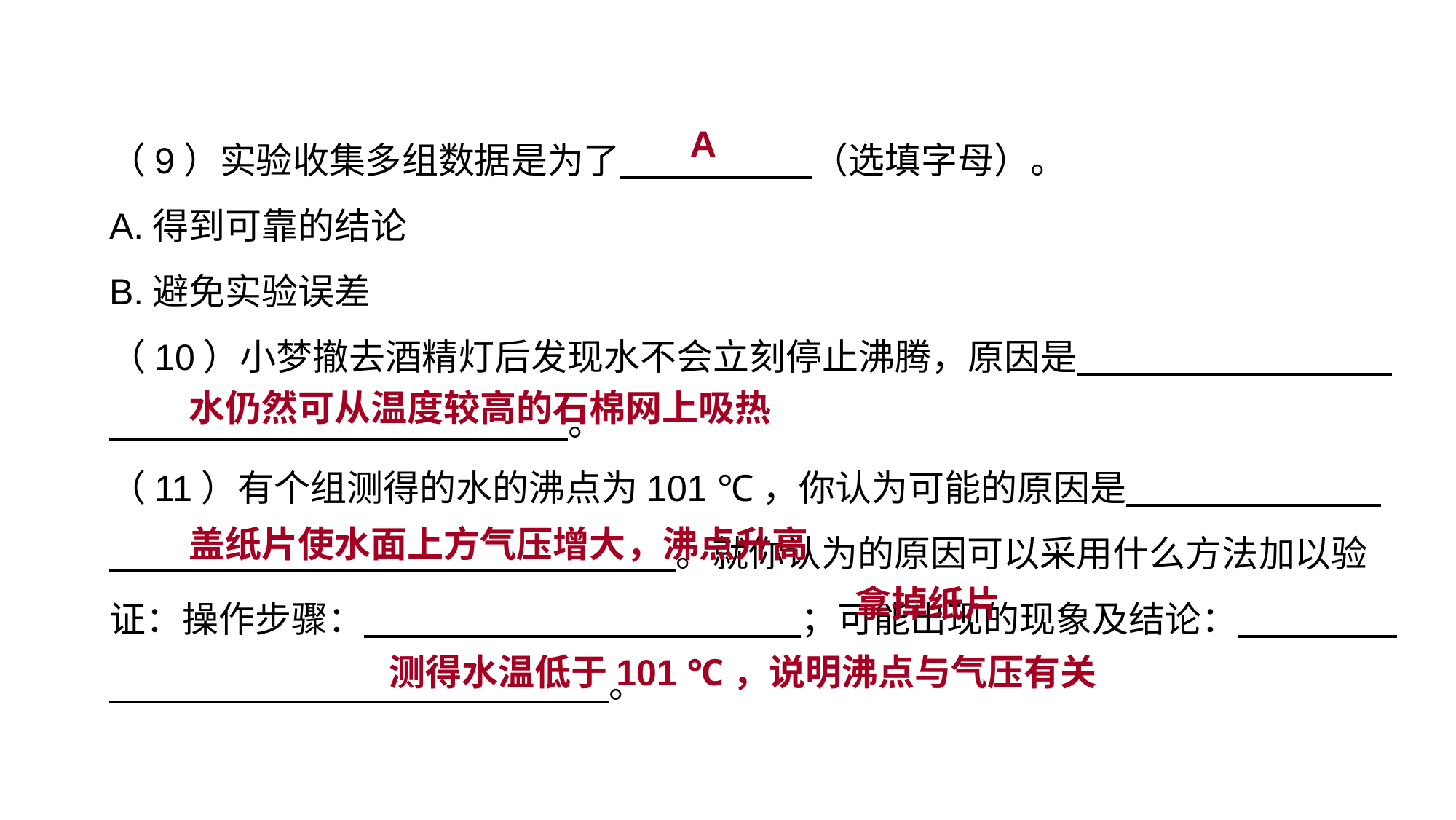

A
（9）实验收集多组数据是为了　                   （选填字母）。
A.得到可靠的结论
B.避免实验误差
（10）小梦撤去酒精灯后发现水不会立刻停止沸腾，原因是　                                                                                           。
（11）有个组测得的水的沸点为101 ℃，你认为可能的原因是　　　　　　　　　                                               　　　。就你认为的原因可以采用什么方法加以验证：操作步骤：　　　　　　　　　　　　；可能出现的现象及结论：　                                                                             。
实验突破 素养提升
水仍然可从温度较高的石棉网上吸热
盖纸片使水面上方气压增大，沸点升高
　拿掉纸片
测得水温低于101 ℃，说明沸点与气压有关